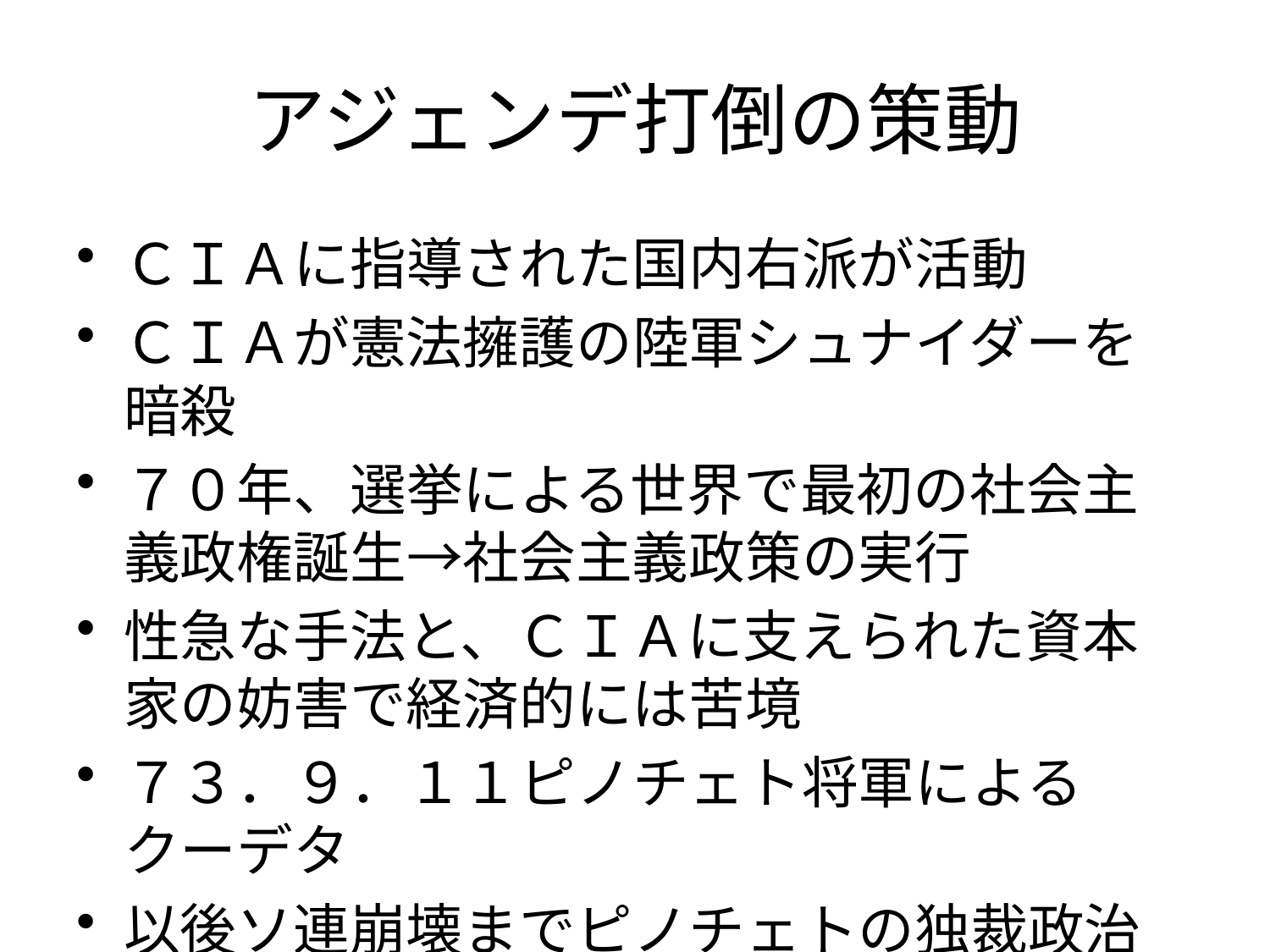

# アジェンデ打倒の策動
ＣＩＡに指導された国内右派が活動
ＣＩＡが憲法擁護の陸軍シュナイダーを暗殺
７０年、選挙による世界で最初の社会主義政権誕生→社会主義政策の実行
性急な手法と、ＣＩＡに支えられた資本家の妨害で経済的には苦境
７３．９．１１ピノチェト将軍によるクーデタ
以後ソ連崩壊までピノチェトの独裁政治
反アジェンデ計画にはフリードマンと弟子が